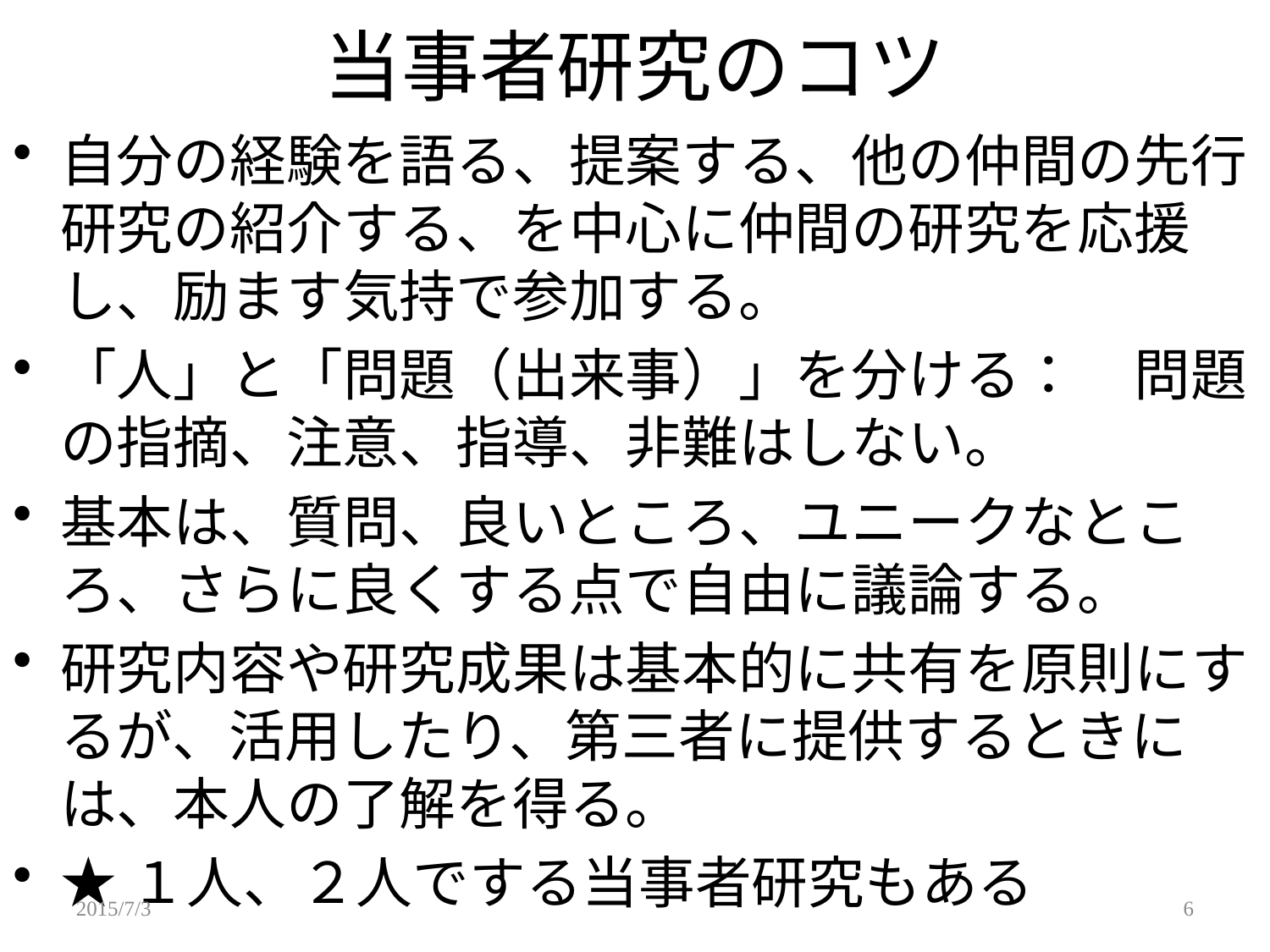

当事者研究のコツ
自分の経験を語る、提案する、他の仲間の先行研究の紹介する、を中心に仲間の研究を応援し、励ます気持で参加する。
「人」と「問題（出来事）」を分ける：　問題の指摘、注意、指導、非難はしない。
基本は、質問、良いところ、ユニークなところ、さらに良くする点で自由に議論する。
研究内容や研究成果は基本的に共有を原則にするが、活用したり、第三者に提供するときには、本人の了解を得る。
★１人、２人でする当事者研究もある

2015/7/3
6